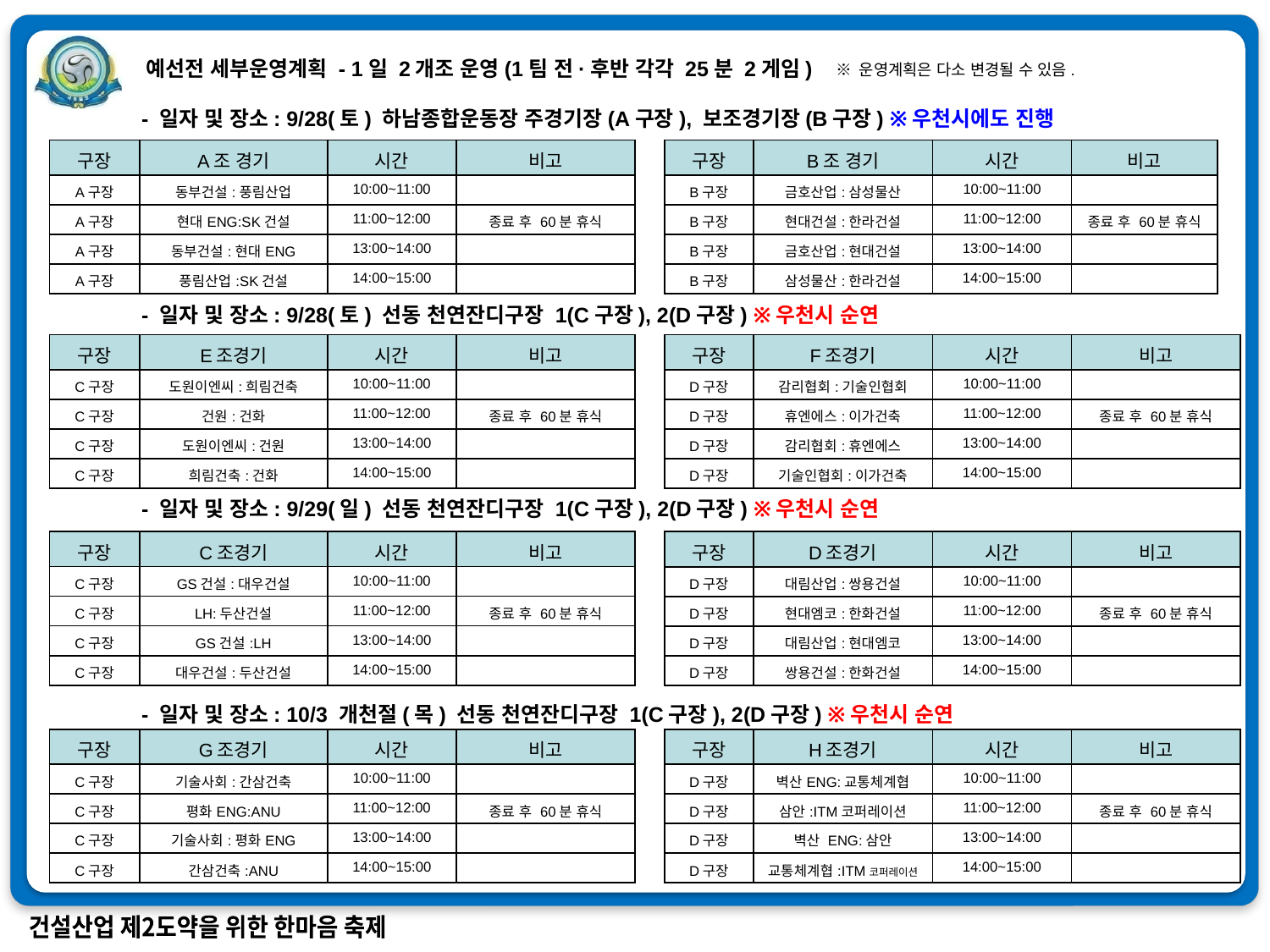

예선전 세부운영계획 - 1일 2개조 운영(1팀 전·후반 각각 25분 2게임)
※ 운영계획은 다소 변경될 수 있음.
- 일자 및 장소: 9/28(토) 하남종합운동장 주경기장(A구장), 보조경기장(B구장) ※우천시에도 진행
| 구장 | A조 경기 | 시간 | 비고 |
| --- | --- | --- | --- |
| A구장 | 동부건설:풍림산업 | 10:00~11:00 |  |
| A구장 | 현대ENG:SK건설 | 11:00~12:00 | 종료 후 60분 휴식 |
| A구장 | 동부건설:현대ENG | 13:00~14:00 |  |
| A구장 | 풍림산업:SK건설 | 14:00~15:00 |  |
| 구장 | B조 경기 | 시간 | 비고 |
| --- | --- | --- | --- |
| B구장 | 금호산업:삼성물산 | 10:00~11:00 |  |
| B구장 | 현대건설:한라건설 | 11:00~12:00 | 종료 후 60분 휴식 |
| B구장 | 금호산업:현대건설 | 13:00~14:00 |  |
| B구장 | 삼성물산:한라건설 | 14:00~15:00 |  |
- 일자 및 장소: 9/28(토) 선동 천연잔디구장 1(C구장), 2(D구장) ※우천시 순연
| 구장 | E조경기 | 시간 | 비고 |
| --- | --- | --- | --- |
| C구장 | 도원이엔씨:희림건축 | 10:00~11:00 |  |
| C구장 | 건원:건화 | 11:00~12:00 | 종료 후 60분 휴식 |
| C구장 | 도원이엔씨:건원 | 13:00~14:00 |  |
| C구장 | 희림건축:건화 | 14:00~15:00 |  |
| 구장 | F조경기 | 시간 | 비고 |
| --- | --- | --- | --- |
| D구장 | 감리협회:기술인협회 | 10:00~11:00 |  |
| D구장 | 휴엔에스:이가건축 | 11:00~12:00 | 종료 후 60분 휴식 |
| D구장 | 감리협회:휴엔에스 | 13:00~14:00 |  |
| D구장 | 기술인협회:이가건축 | 14:00~15:00 |  |
- 일자 및 장소: 9/29(일) 선동 천연잔디구장 1(C구장), 2(D구장) ※우천시 순연
| 구장 | C조경기 | 시간 | 비고 |
| --- | --- | --- | --- |
| C구장 | GS건설:대우건설 | 10:00~11:00 |  |
| C구장 | LH:두산건설 | 11:00~12:00 | 종료 후 60분 휴식 |
| C구장 | GS건설:LH | 13:00~14:00 |  |
| C구장 | 대우건설:두산건설 | 14:00~15:00 |  |
| 구장 | D조경기 | 시간 | 비고 |
| --- | --- | --- | --- |
| D구장 | 대림산업:쌍용건설 | 10:00~11:00 |  |
| D구장 | 현대엠코:한화건설 | 11:00~12:00 | 종료 후 60분 휴식 |
| D구장 | 대림산업:현대엠코 | 13:00~14:00 |  |
| D구장 | 쌍용건설:한화건설 | 14:00~15:00 |  |
- 일자 및 장소: 10/3 개천절(목) 선동 천연잔디구장 1(C구장), 2(D구장) ※우천시 순연
| 구장 | G조경기 | 시간 | 비고 |
| --- | --- | --- | --- |
| C구장 | 기술사회:간삼건축 | 10:00~11:00 |  |
| C구장 | 평화ENG:ANU | 11:00~12:00 | 종료 후 60분 휴식 |
| C구장 | 기술사회:평화ENG | 13:00~14:00 |  |
| C구장 | 간삼건축:ANU | 14:00~15:00 |  |
| 구장 | H조경기 | 시간 | 비고 |
| --- | --- | --- | --- |
| D구장 | 벽산ENG:교통체계협 | 10:00~11:00 |  |
| D구장 | 삼안:ITM코퍼레이션 | 11:00~12:00 | 종료 후 60분 휴식 |
| D구장 | 벽산 ENG:삼안 | 13:00~14:00 |  |
| D구장 | 교통체계협:ITM코퍼레이션 | 14:00~15:00 |  |